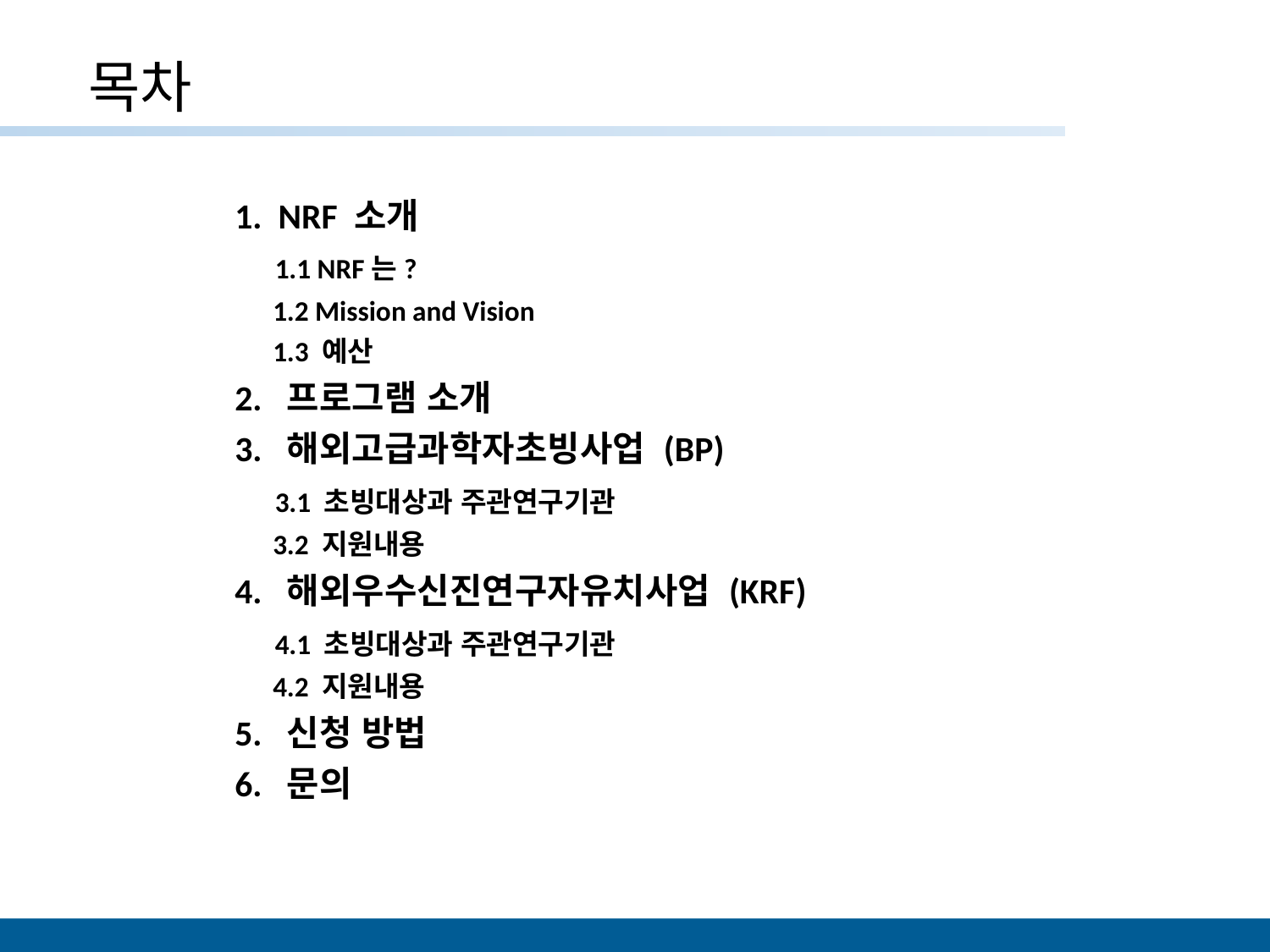

# 목차

1.  NRF 소개
     1.1 NRF는?
      1.2 Mission and Vision
      1.3 예산
2.  프로그램 소개
3.  해외고급과학자초빙사업 (BP)
     3.1 초빙대상과 주관연구기관
      3.2 지원내용
4.  해외우수신진연구자유치사업 (KRF)
     4.1 초빙대상과 주관연구기관
      4.2 지원내용
5.  신청 방법
6.  문의